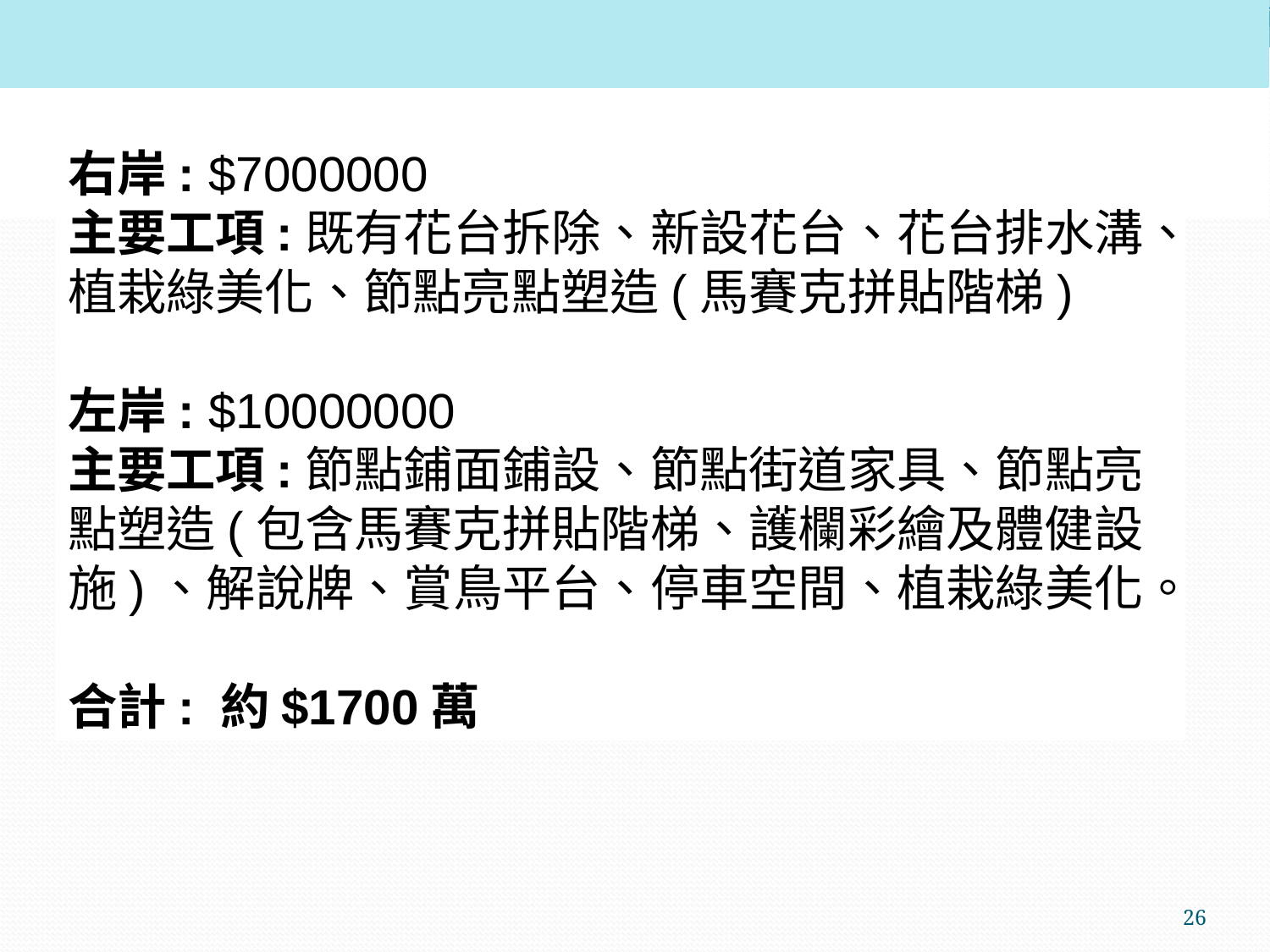

右岸: $7000000
主要工項:既有花台拆除、新設花台、花台排水溝、植栽綠美化、節點亮點塑造(馬賽克拼貼階梯)

左岸: $10000000
主要工項:節點鋪面鋪設、節點街道家具、節點亮點塑造(包含馬賽克拼貼階梯、護欄彩繪及體健設施)、解說牌、賞鳥平台、停車空間、植栽綠美化。

合計: 約$1700萬
26